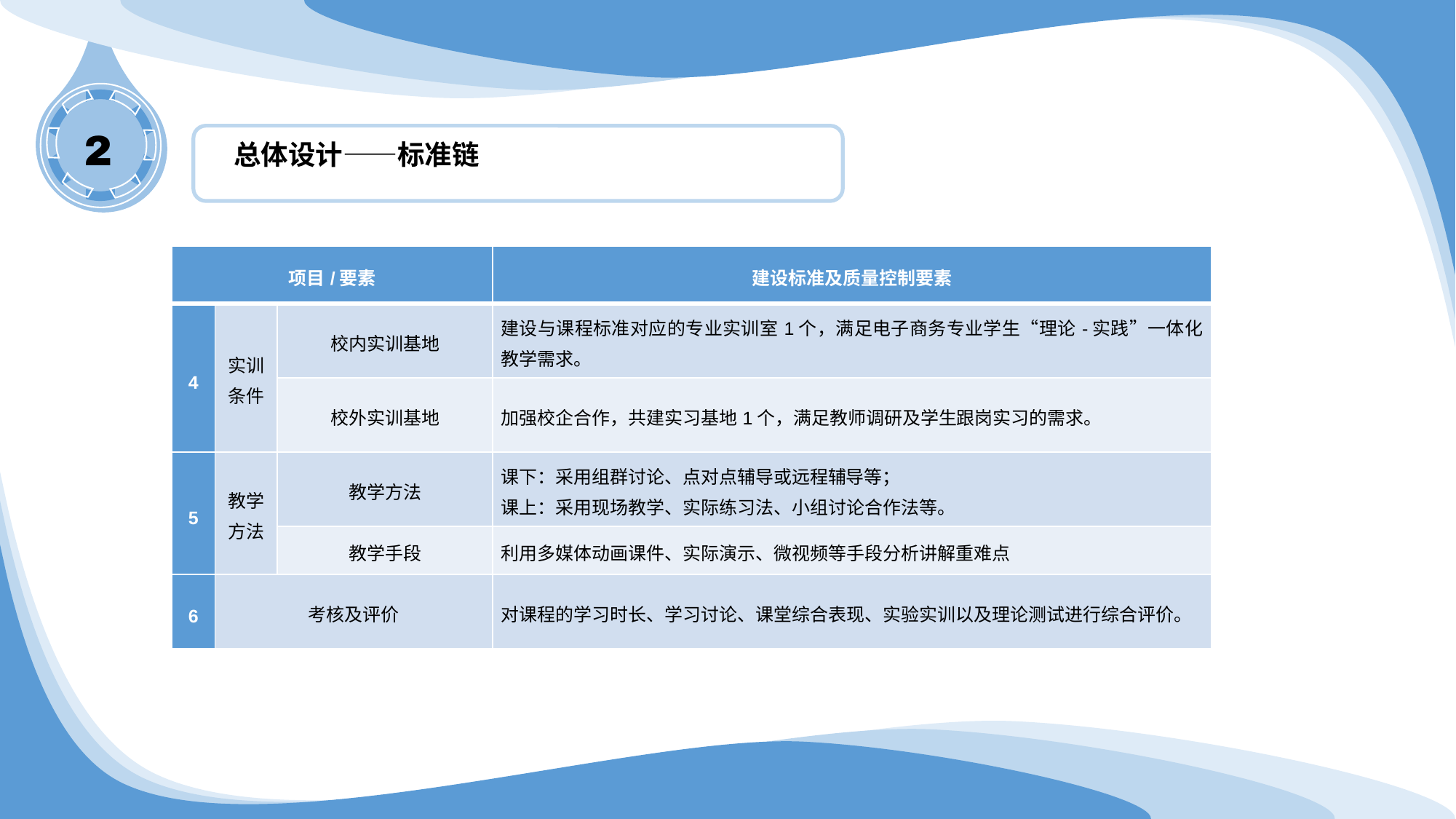

总体设计——标准链

2

| 项目/要素 |  |  | 建设标准及质量控制要素 |
| --- | --- | --- | --- |
| 4 | 实训条件 | 校内实训基地 | 建设与课程标准对应的专业实训室1个，满足电子商务专业学生“理论-实践”一体化教学需求。 |
|  |  | 校外实训基地 | 加强校企合作，共建实习基地1个，满足教师调研及学生跟岗实习的需求。 |
| 5 | 教学方法 | 教学方法 | 课下：采用组群讨论、点对点辅导或远程辅导等； 课上：采用现场教学、实际练习法、小组讨论合作法等。 |
|  |  | 教学手段 | 利用多媒体动画课件、实际演示、微视频等手段分析讲解重难点 |
| 6 | 考核及评价 |  | 对课程的学习时长、学习讨论、课堂综合表现、实验实训以及理论测试进行综合评价。 |